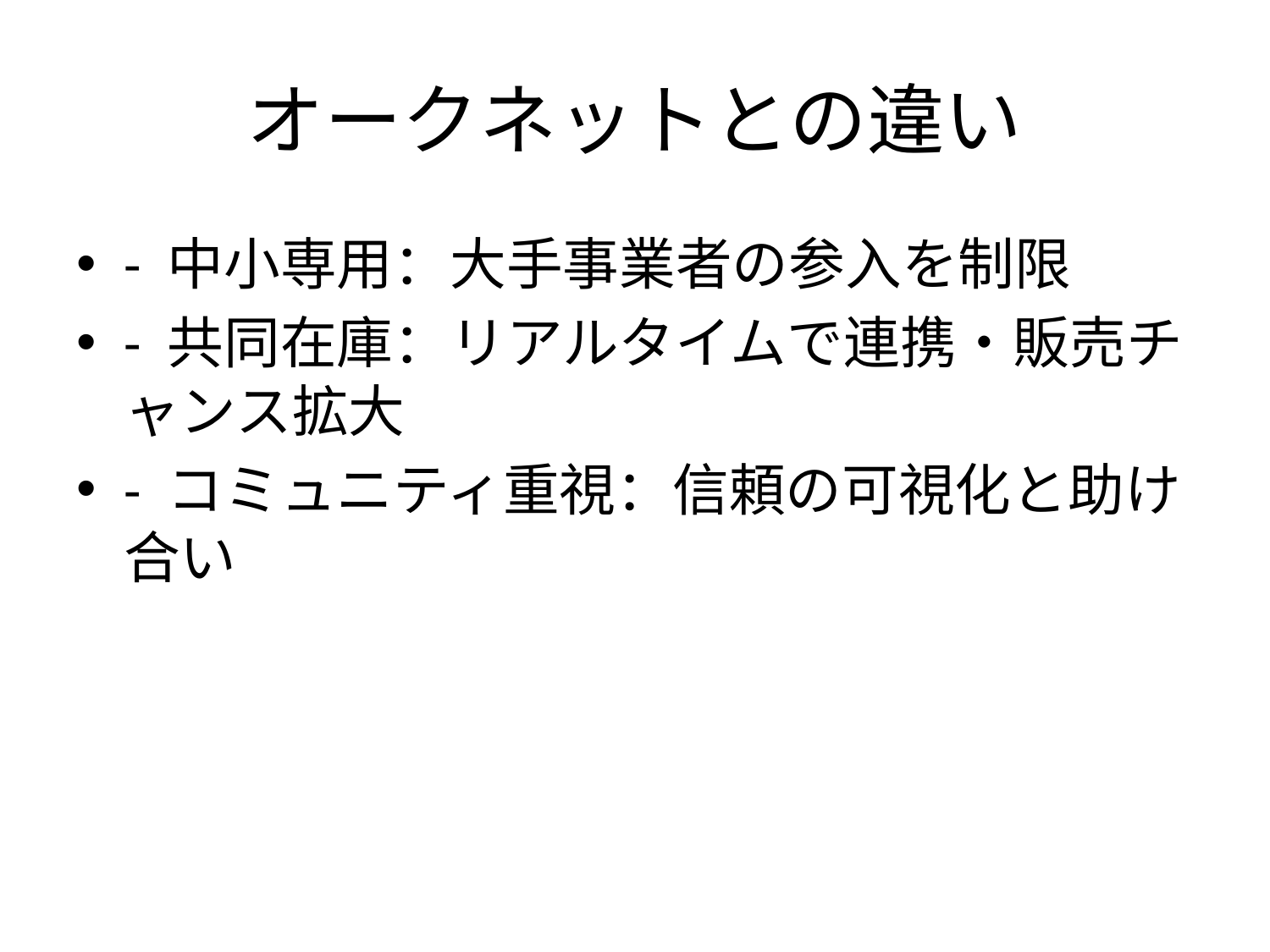

# オークネットとの違い
- 中小専用：大手事業者の参入を制限
- 共同在庫：リアルタイムで連携・販売チャンス拡大
- コミュニティ重視：信頼の可視化と助け合い